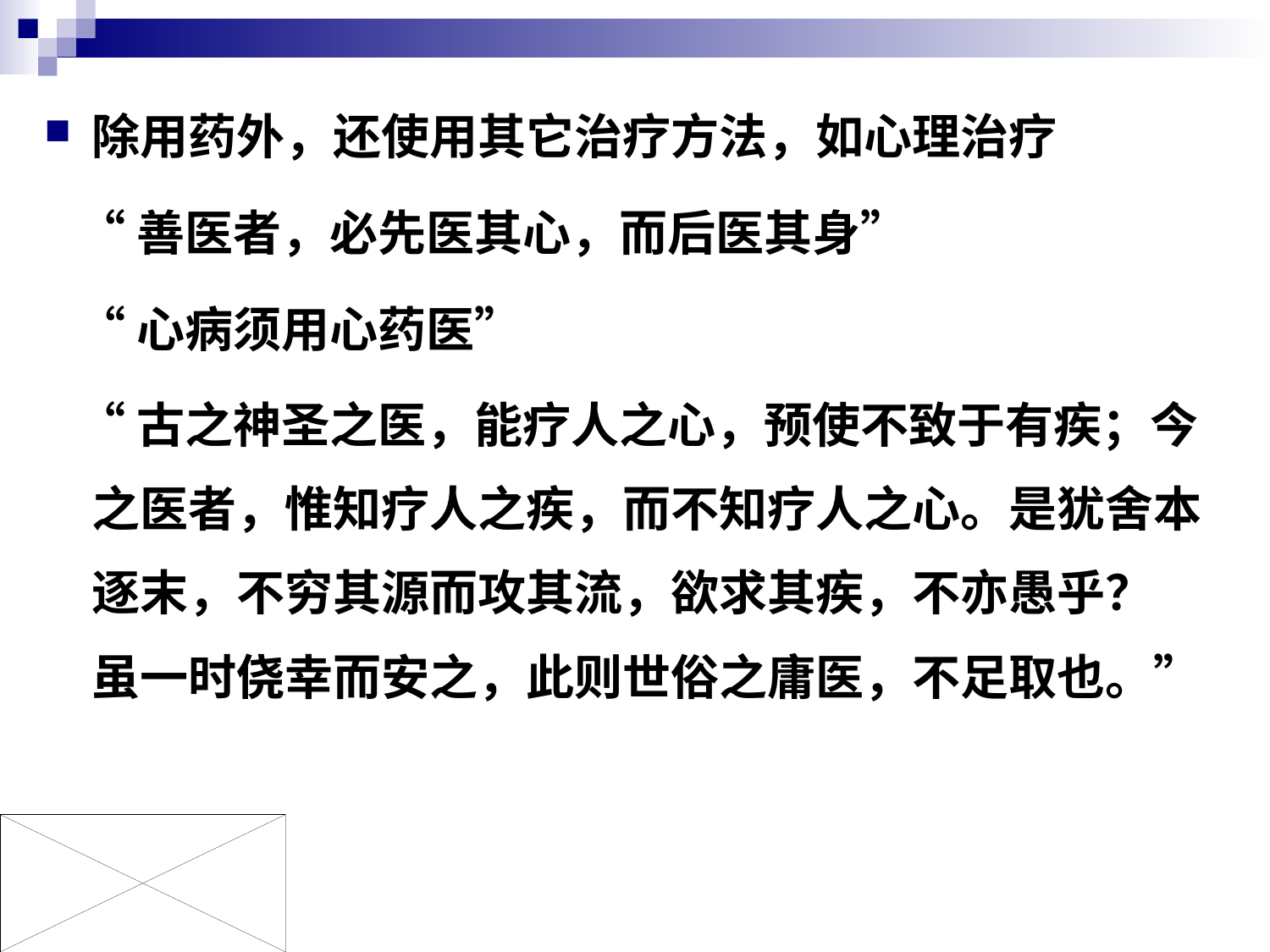

# 除用药外，还使用其它治疗方法，如心理治疗
   “善医者，必先医其心，而后医其身”
   “心病须用心药医”
   “古之神圣之医，能疗人之心，预使不致于有疾；今之医者，惟知疗人之疾，而不知疗人之心。是犹舍本逐末，不穷其源而攻其流，欲求其疾，不亦愚乎？ 虽一时侥幸而安之，此则世俗之庸医，不足取也。”